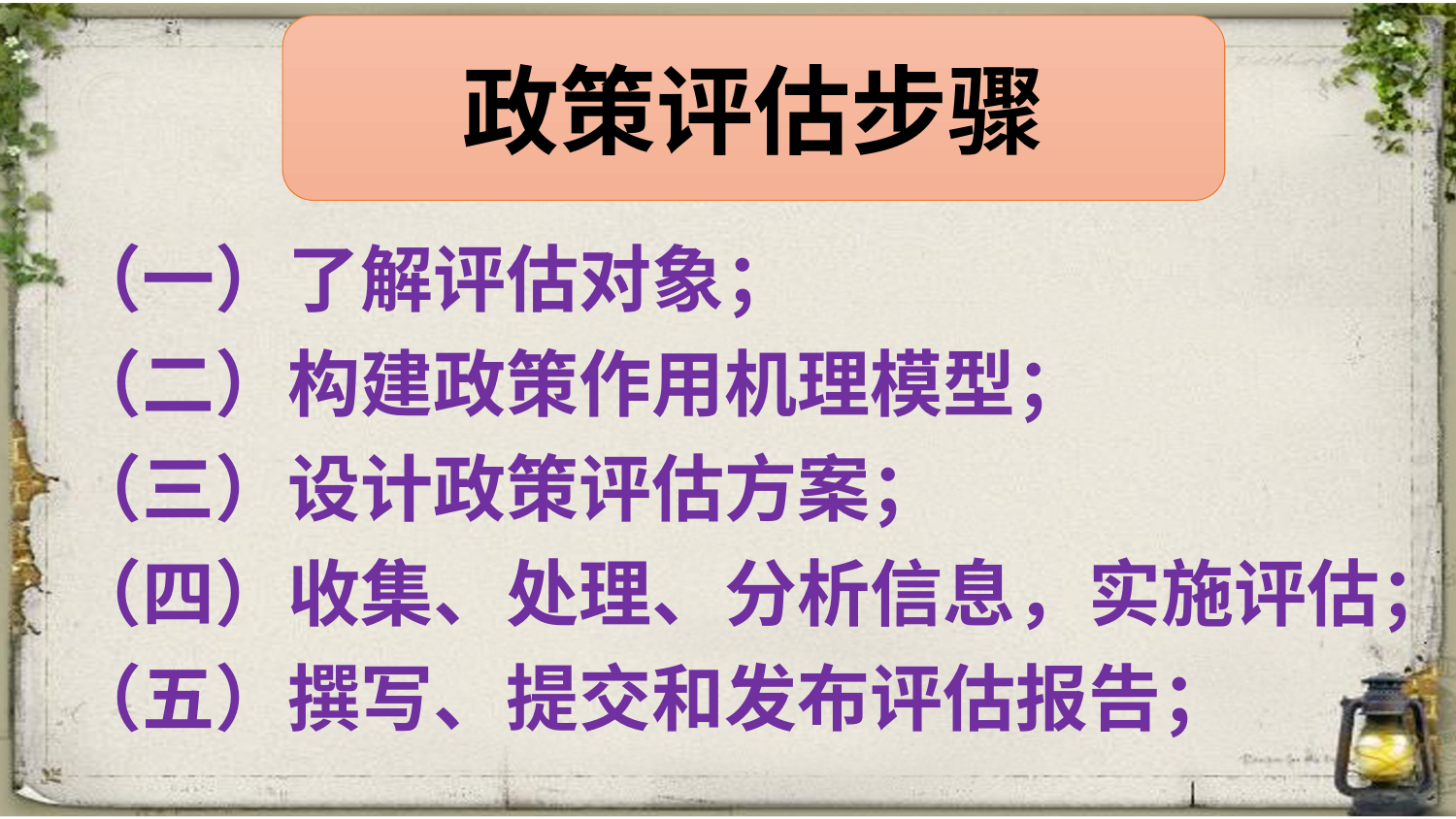

政策评估步骤
（一）了解评估对象；
（二）构建政策作用机理模型；
（三）设计政策评估方案；
（四）收集、处理、分析信息，实施评估；
（五）撰写、提交和发布评估报告；